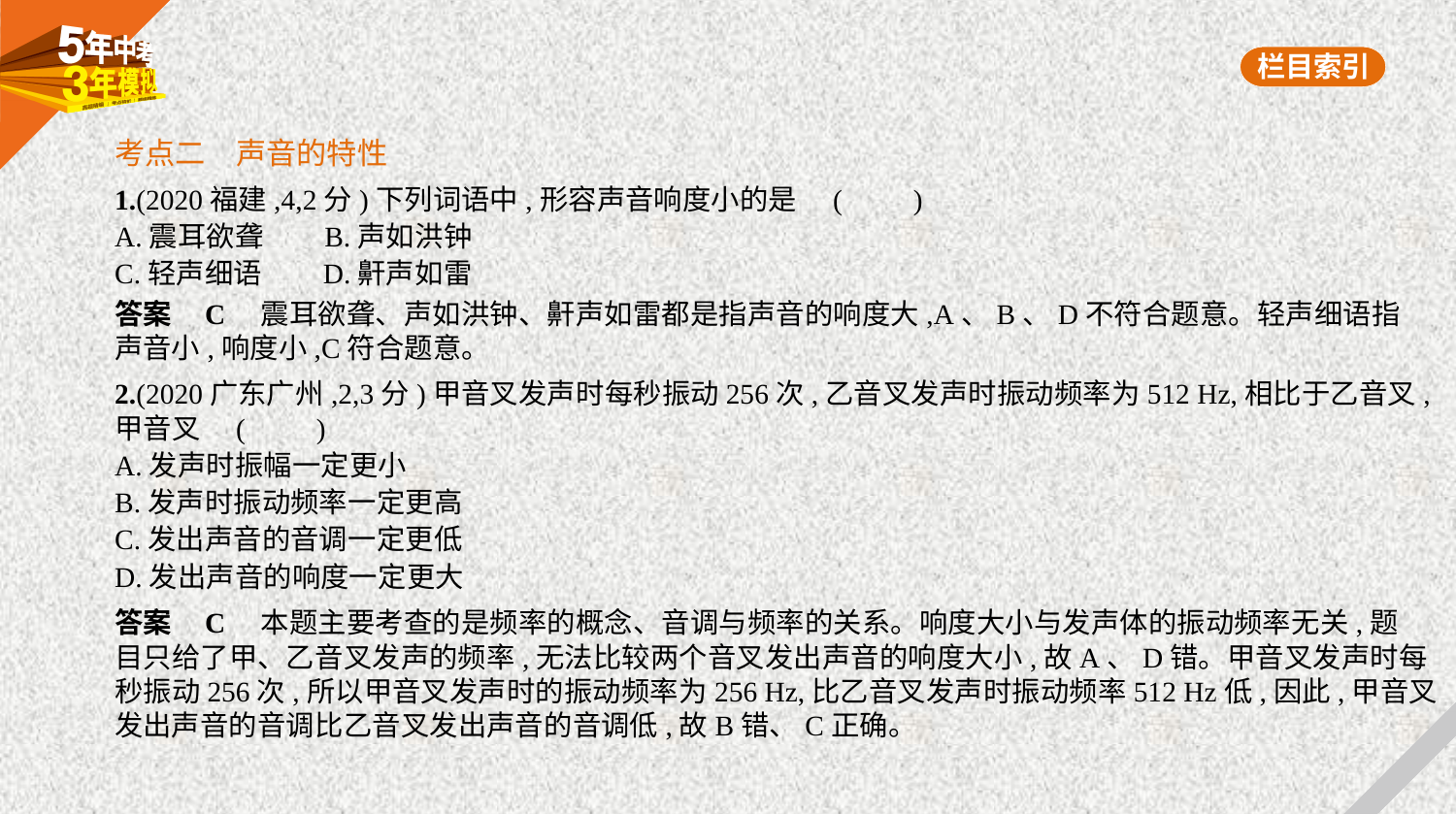

考点二　声音的特性
1.(2020福建,4,2分)下列词语中,形容声音响度小的是 (　　)
A.震耳欲聋　    B.声如洪钟
C.轻声细语　    D.鼾声如雷
答案    C　震耳欲聋、声如洪钟、鼾声如雷都是指声音的响度大,A、B、D不符合题意。轻声细语指
声音小,响度小,C符合题意。
2.(2020广东广州,2,3分)甲音叉发声时每秒振动256次,乙音叉发声时振动频率为512 Hz,相比于乙音叉,
甲音叉 (　　)
A.发声时振幅一定更小
B.发声时振动频率一定更高
C.发出声音的音调一定更低
D.发出声音的响度一定更大
答案    C　本题主要考查的是频率的概念、音调与频率的关系。响度大小与发声体的振动频率无关,题
目只给了甲、乙音叉发声的频率,无法比较两个音叉发出声音的响度大小,故A、D错。甲音叉发声时每
秒振动256次,所以甲音叉发声时的振动频率为256 Hz,比乙音叉发声时振动频率512 Hz低,因此,甲音叉
发出声音的音调比乙音叉发出声音的音调低,故B错、C正确。